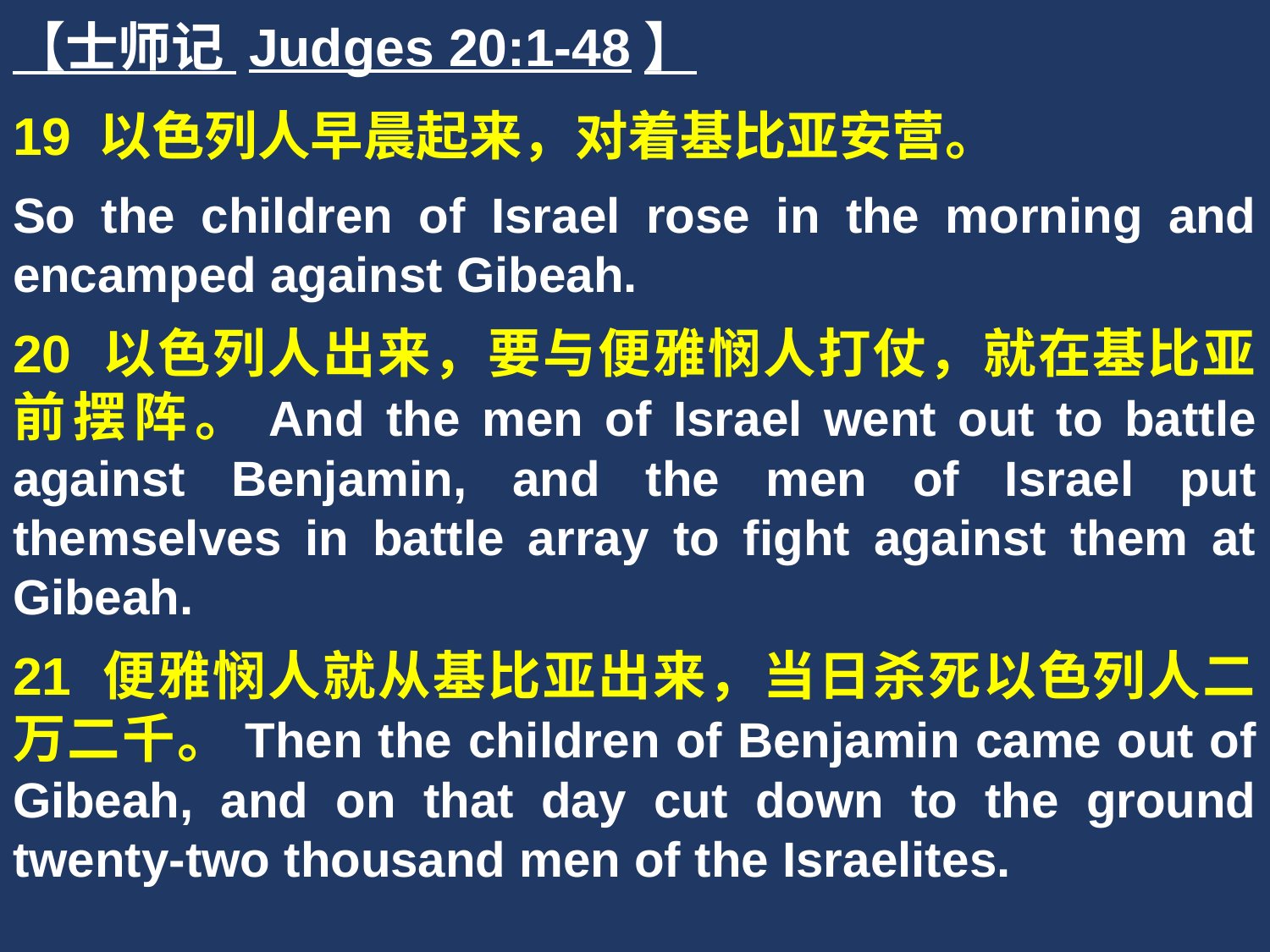

【士师记 Judges 20:1-48】
19 以色列人早晨起来，对着基比亚安营。
So the children of Israel rose in the morning and encamped against Gibeah.
20 以色列人出来，要与便雅悯人打仗，就在基比亚前摆阵。And the men of Israel went out to battle against Benjamin, and the men of Israel put themselves in battle array to fight against them at Gibeah.
21 便雅悯人就从基比亚出来，当日杀死以色列人二万二千。Then the children of Benjamin came out of Gibeah, and on that day cut down to the ground twenty-two thousand men of the Israelites.